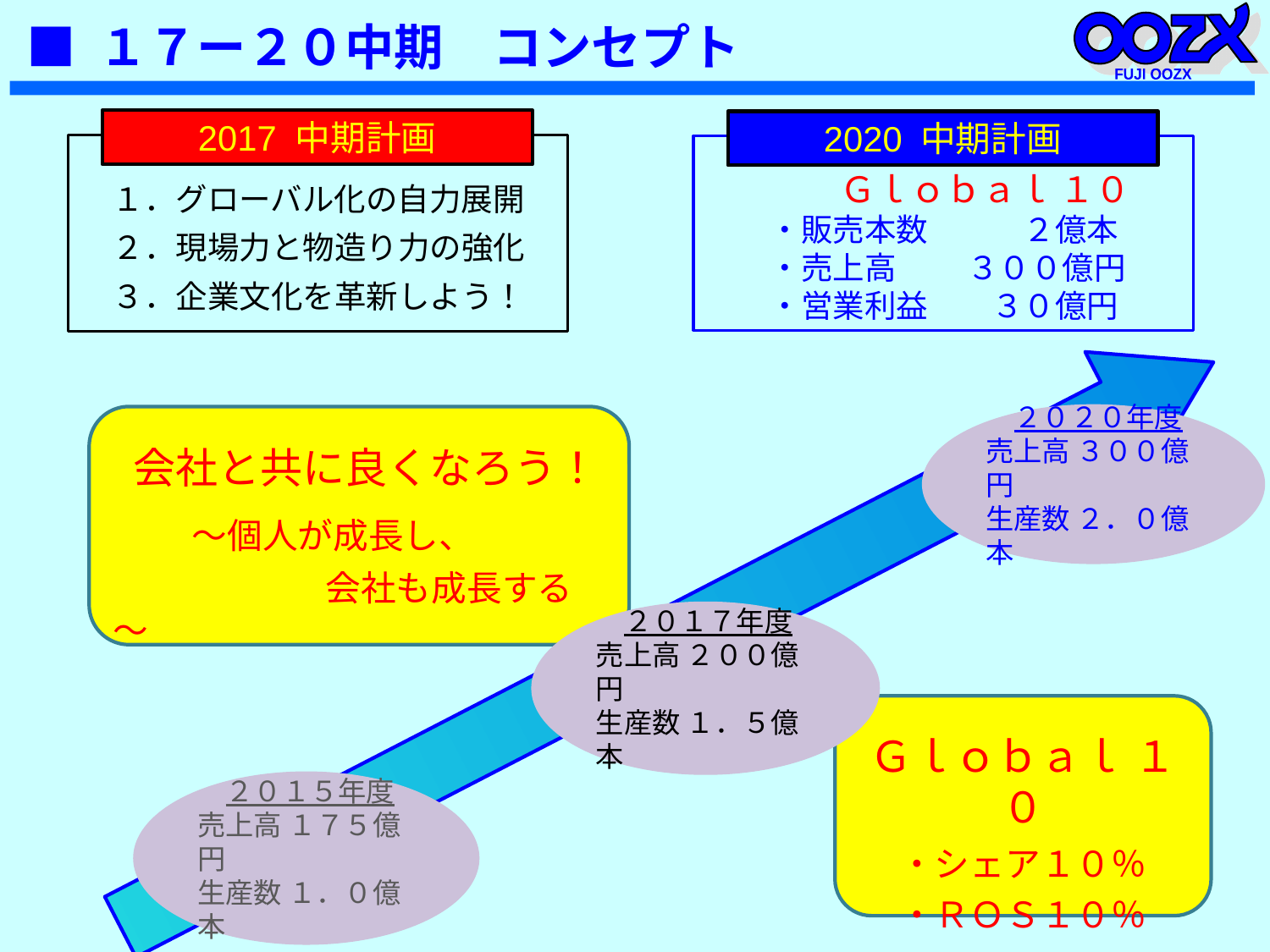

FUJI OOZX
■ １７ー２０中期　コンセプト

2017 中期計画

　１．グローバル化の自力展開

　２．現場力と物造り力の強化

　３．企業文化を革新しよう！

2020 中期計画

　　　　Ｇｌｏｂａｌ １０
　　・販売本数　　　２億本
　　・売上高　 　３００億円
　　・営業利益　　３０億円
　２０２０年度
売上高 ３００億円
生産数 ２．０億本

 会社と共に良くなろう！

　　 ～個人が成長し、

　　　　　　会社も成長する～

　２０１７年度
売上高 ２００億円
生産数 １．５億本

Ｇｌｏｂａｌ １０
・シェア１０％

・ＲＯＳ１０％
　２０１５年度
売上高 １７５億円
生産数 １．０億本